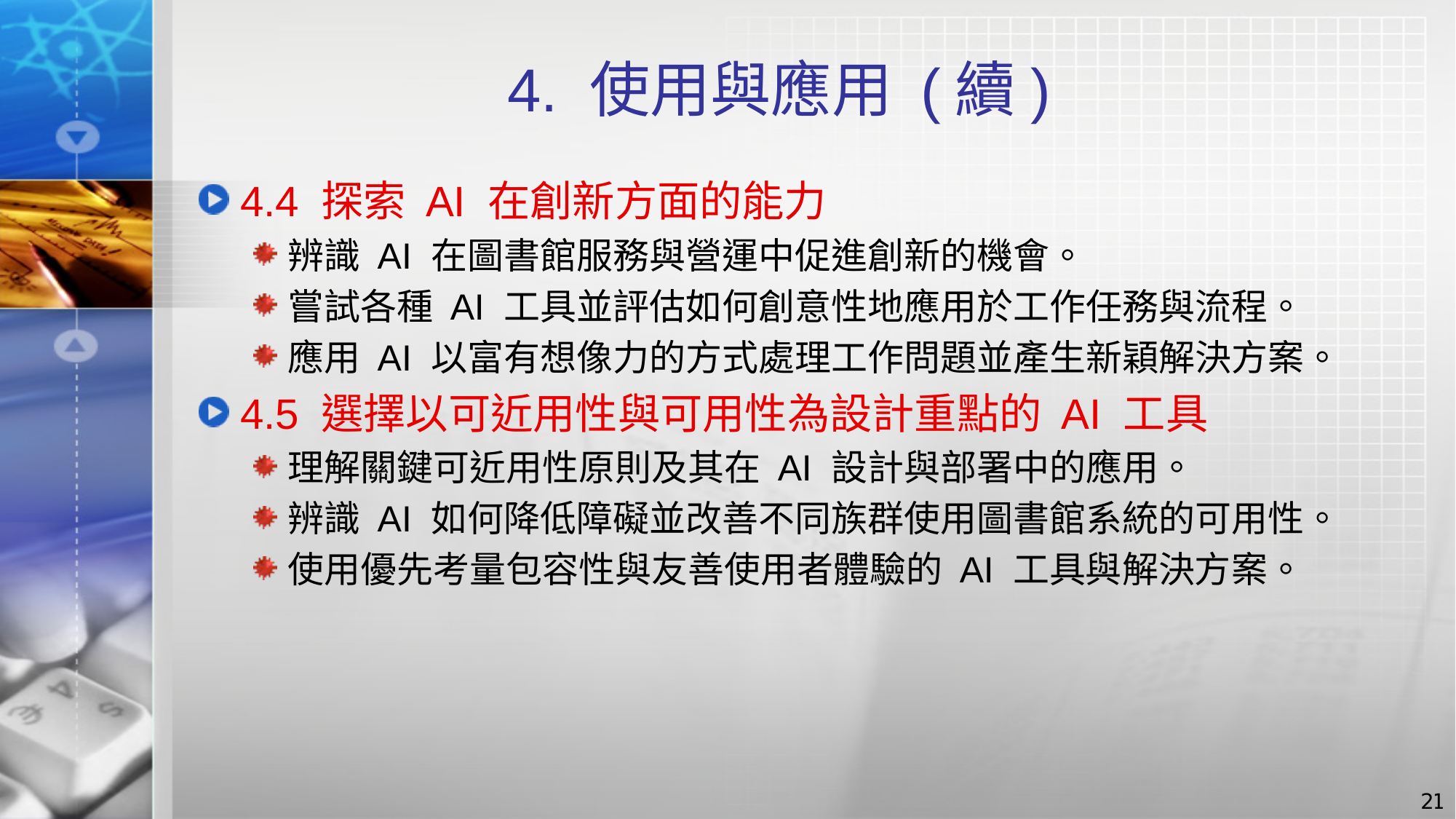

# 4. 使用與應用 (續)
4.4 探索 AI 在創新方面的能力
辨識 AI 在圖書館服務與營運中促進創新的機會。
嘗試各種 AI 工具並評估如何創意性地應用於工作任務與流程。
應用 AI 以富有想像力的方式處理工作問題並產生新穎解決方案。
4.5 選擇以可近用性與可用性為設計重點的 AI 工具
理解關鍵可近用性原則及其在 AI 設計與部署中的應用。
辨識 AI 如何降低障礙並改善不同族群使用圖書館系統的可用性。
使用優先考量包容性與友善使用者體驗的 AI 工具與解決方案。
21